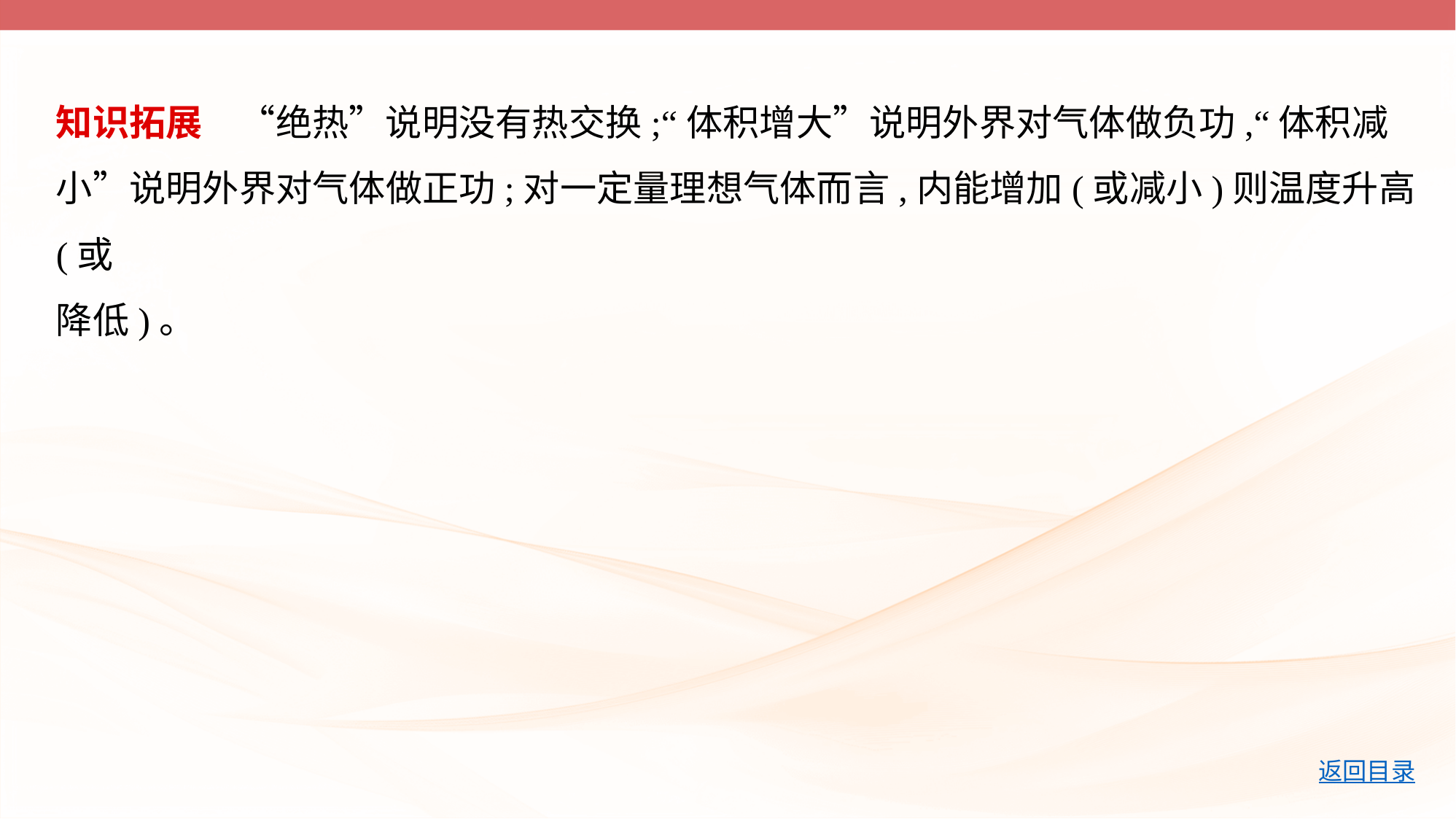

知识拓展　“绝热”说明没有热交换;“体积增大”说明外界对气体做负功,“体积减
小”说明外界对气体做正功;对一定量理想气体而言,内能增加(或减小)则温度升高(或
降低)。